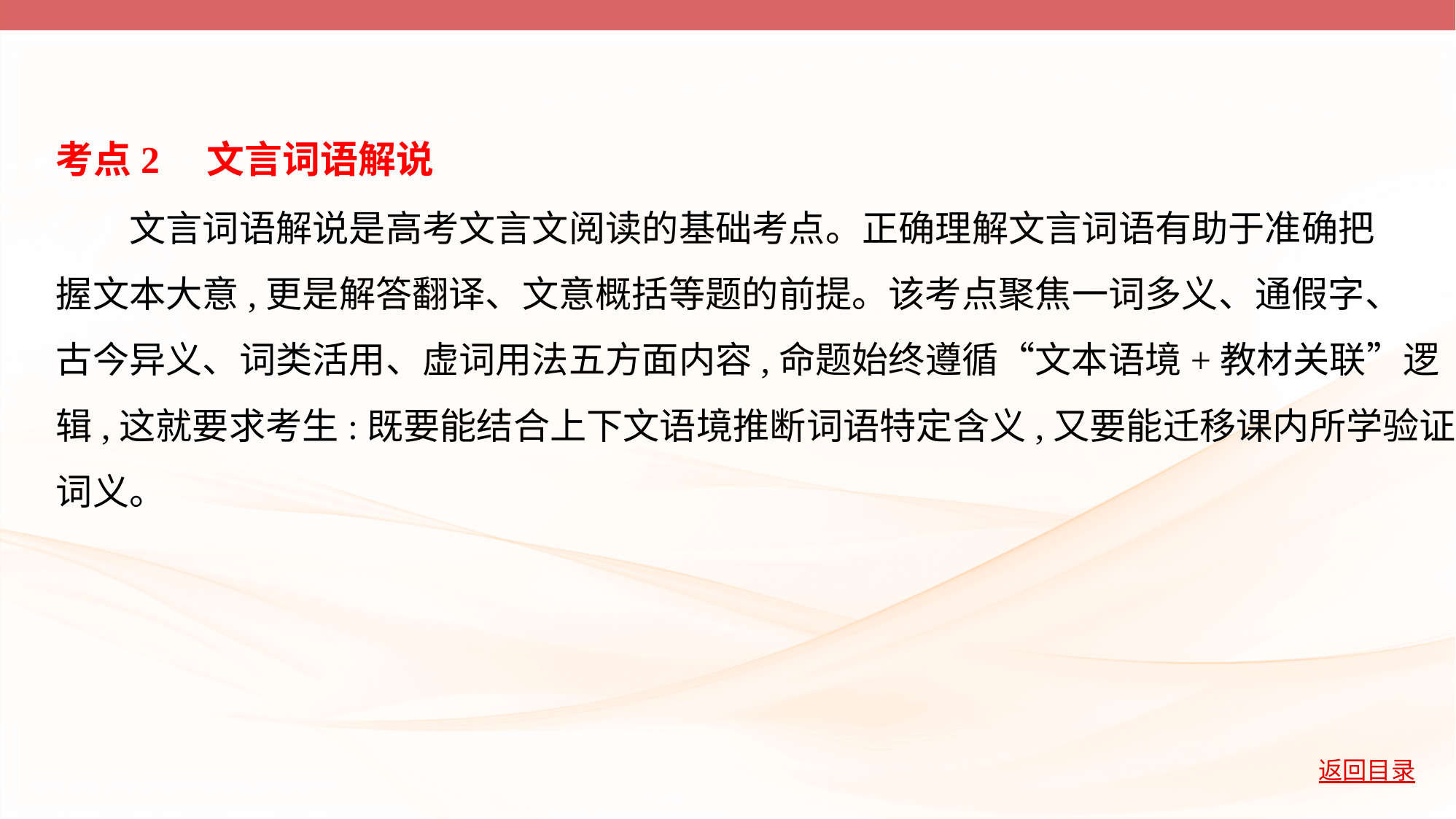

考点2　文言词语解说
　　文言词语解说是高考文言文阅读的基础考点。正确理解文言词语有助于准确把
握文本大意,更是解答翻译、文意概括等题的前提。该考点聚焦一词多义、通假字、
古今异义、词类活用、虚词用法五方面内容,命题始终遵循“文本语境+教材关联”逻
辑,这就要求考生:既要能结合上下文语境推断词语特定含义,又要能迁移课内所学验证
词义。